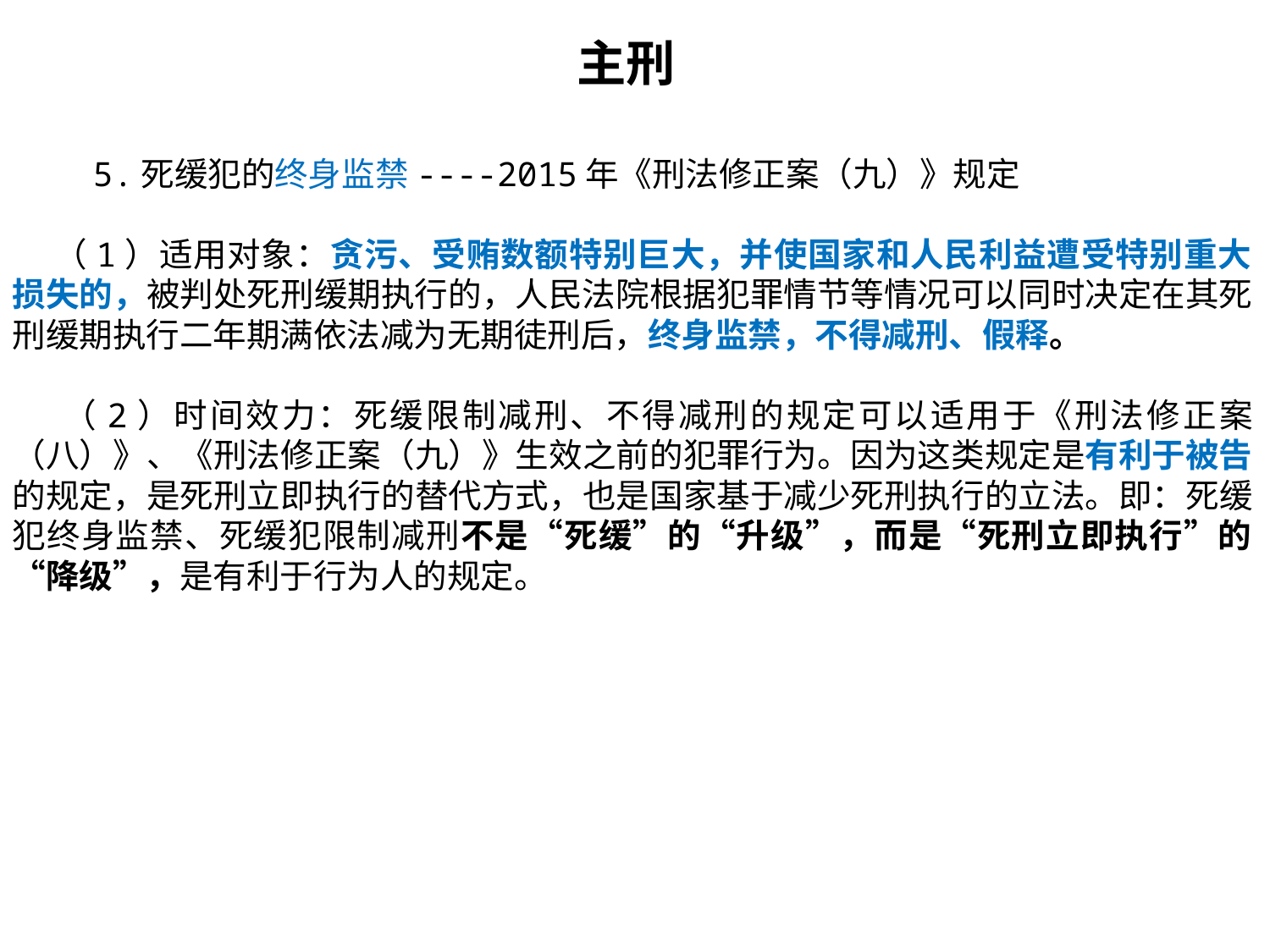

主刑

    5.死缓犯的终身监禁----2015年《刑法修正案（九）》规定

    （1）适用对象：贪污、受贿数额特别巨大，并使国家和人民利益遭受特别重大损失的，被判处死刑缓期执行的，人民法院根据犯罪情节等情况可以同时决定在其死刑缓期执行二年期满依法减为无期徒刑后，终身监禁，不得减刑、假释。

    （2）时间效力：死缓限制减刑、不得减刑的规定可以适用于《刑法修正案（八）》、《刑法修正案（九）》生效之前的犯罪行为。因为这类规定是有利于被告的规定，是死刑立即执行的替代方式，也是国家基于减少死刑执行的立法。即：死缓犯终身监禁、死缓犯限制减刑不是“死缓”的“升级”，而是“死刑立即执行”的“降级”，是有利于行为人的规定。